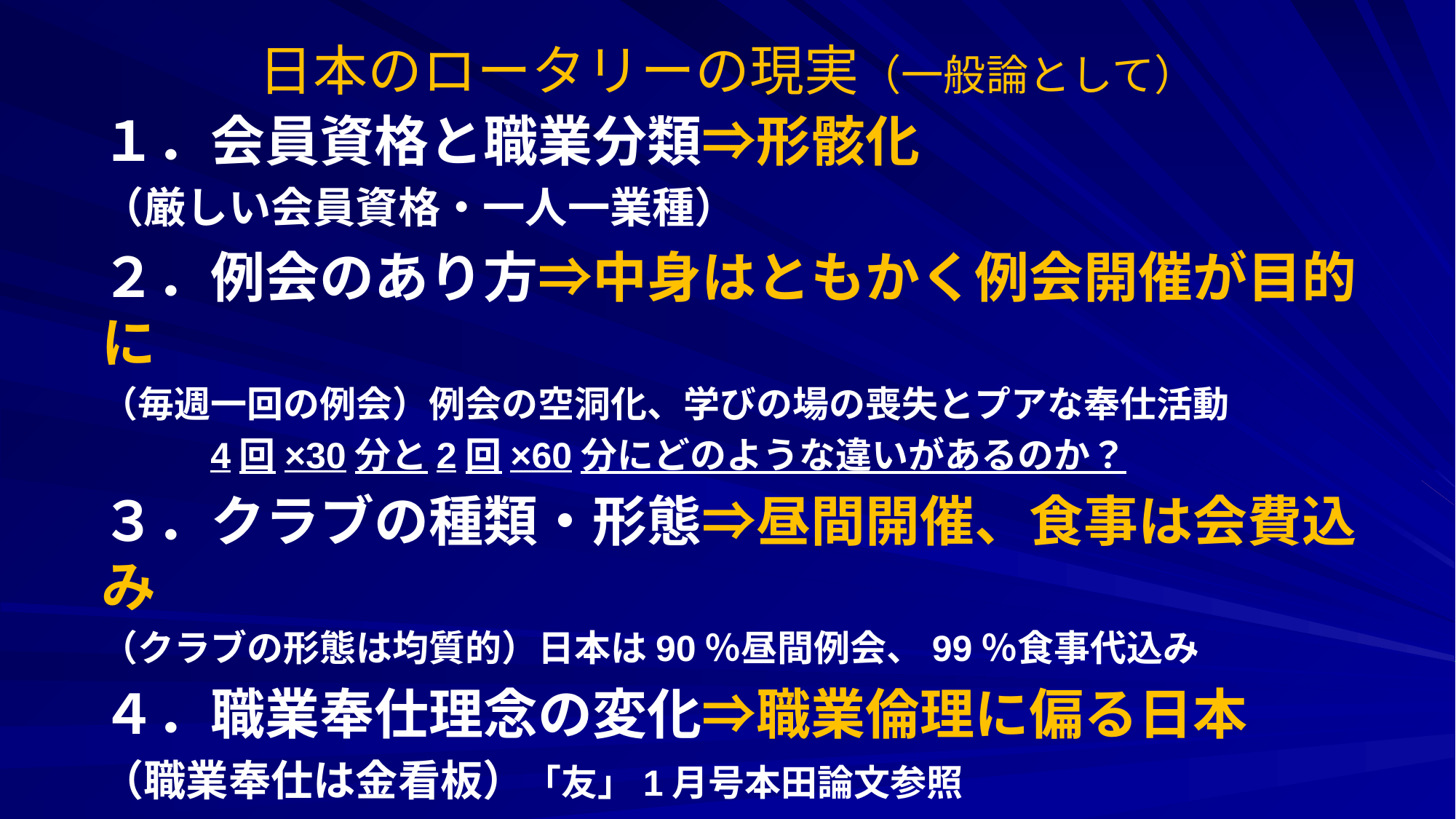

# 日本のロータリーの現実（一般論として）
１．会員資格と職業分類⇒形骸化
（厳しい会員資格・一人一業種）
２．例会のあり方⇒中身はともかく例会開催が目的に
（毎週一回の例会）例会の空洞化、学びの場の喪失とプアな奉仕活動
	4回×30分と2回×60分にどのような違いがあるのか？
３．クラブの種類・形態⇒昼間開催、食事は会費込み
（クラブの形態は均質的）日本は90％昼間例会、99％食事代込み
４．職業奉仕理念の変化⇒職業倫理に偏る日本
（職業奉仕は金看板）「友」1月号本田論文参照